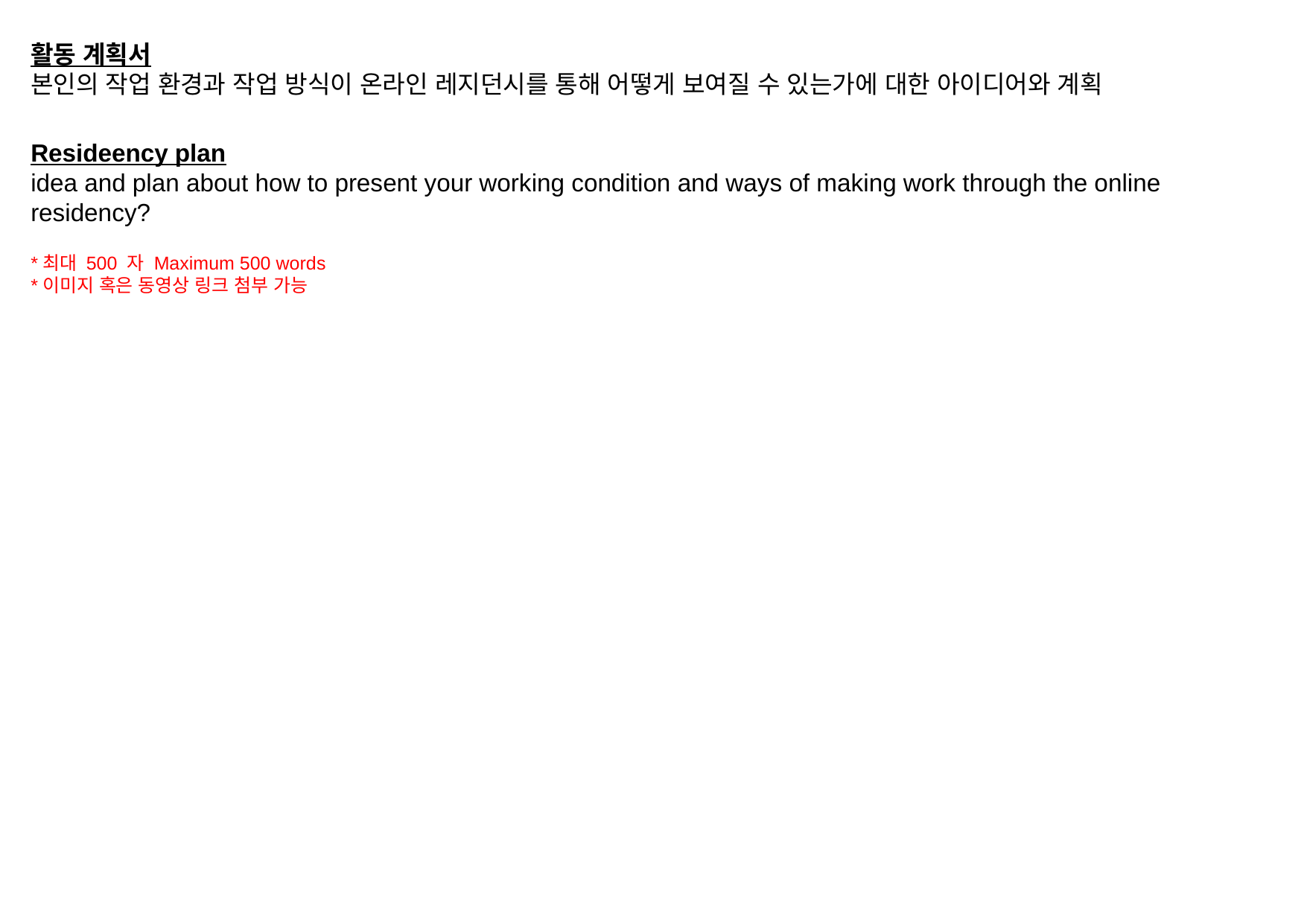

활동 계획서
본인의 작업 환경과 작업 방식이 온라인 레지던시를 통해 어떻게 보여질 수 있는가에 대한 아이디어와 계획

Resideency plan
idea and plan about how to present your working condition and ways of making work through the online residency?

*최대 500 자 Maximum 500 words
*이미지 혹은 동영상 링크 첨부 가능